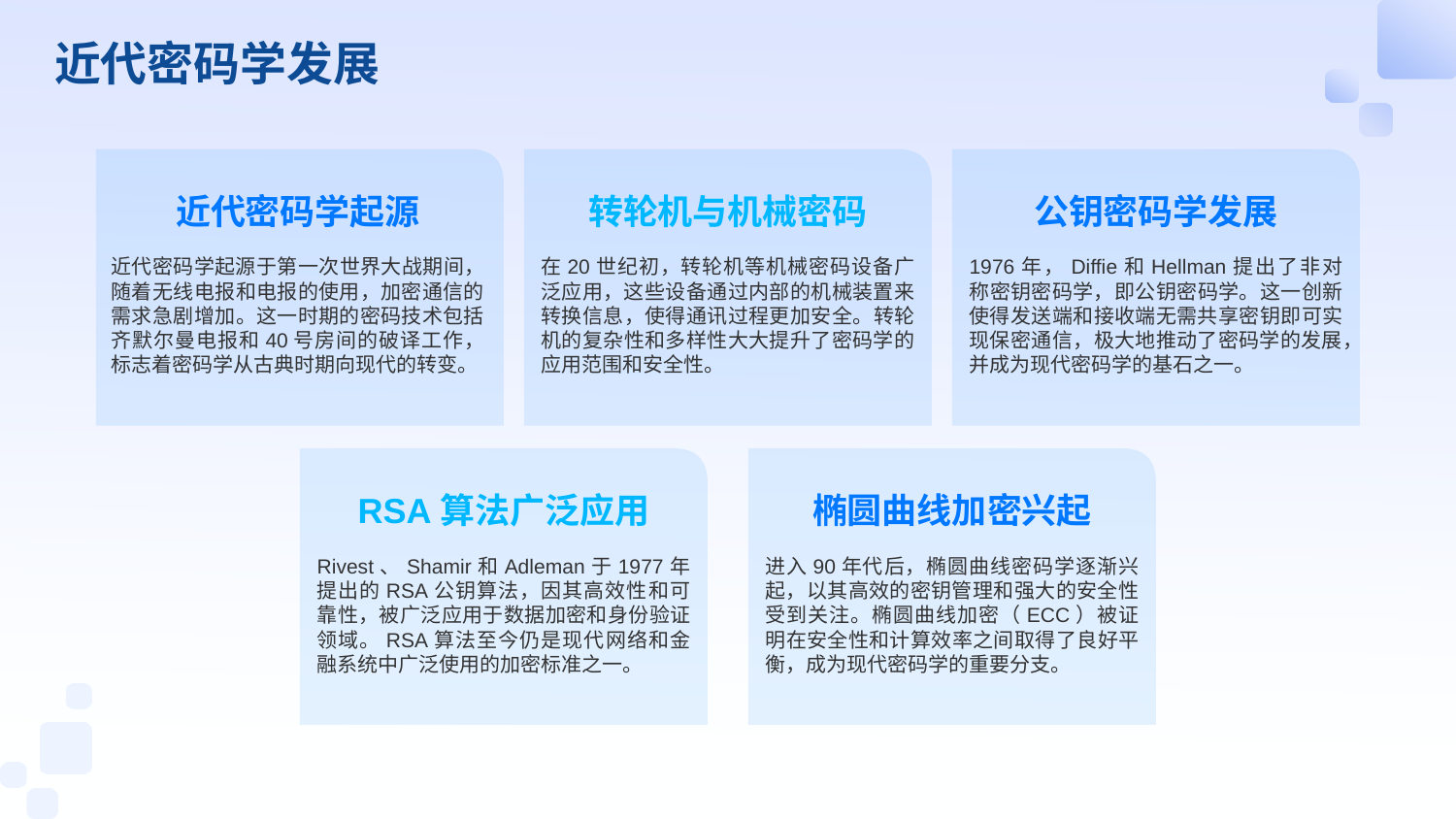

近代密码学发展

公钥密码学发展
近代密码学起源
转轮机与机械密码
1976年，Diffie和Hellman提出了非对称密钥密码学，即公钥密码学。这一创新使得发送端和接收端无需共享密钥即可实现保密通信，极大地推动了密码学的发展，并成为现代密码学的基石之一。
近代密码学起源于第一次世界大战期间，随着无线电报和电报的使用，加密通信的需求急剧增加。这一时期的密码技术包括齐默尔曼电报和40号房间的破译工作，标志着密码学从古典时期向现代的转变。
在20世纪初，转轮机等机械密码设备广泛应用，这些设备通过内部的机械装置来转换信息，使得通讯过程更加安全。转轮机的复杂性和多样性大大提升了密码学的应用范围和安全性。

RSA算法广泛应用
椭圆曲线加密兴起
Rivest、Shamir和Adleman于1977年提出的RSA公钥算法，因其高效性和可靠性，被广泛应用于数据加密和身份验证领域。RSA算法至今仍是现代网络和金融系统中广泛使用的加密标准之一。
进入90年代后，椭圆曲线密码学逐渐兴起，以其高效的密钥管理和强大的安全性受到关注。椭圆曲线加密（ECC）被证明在安全性和计算效率之间取得了良好平衡，成为现代密码学的重要分支。